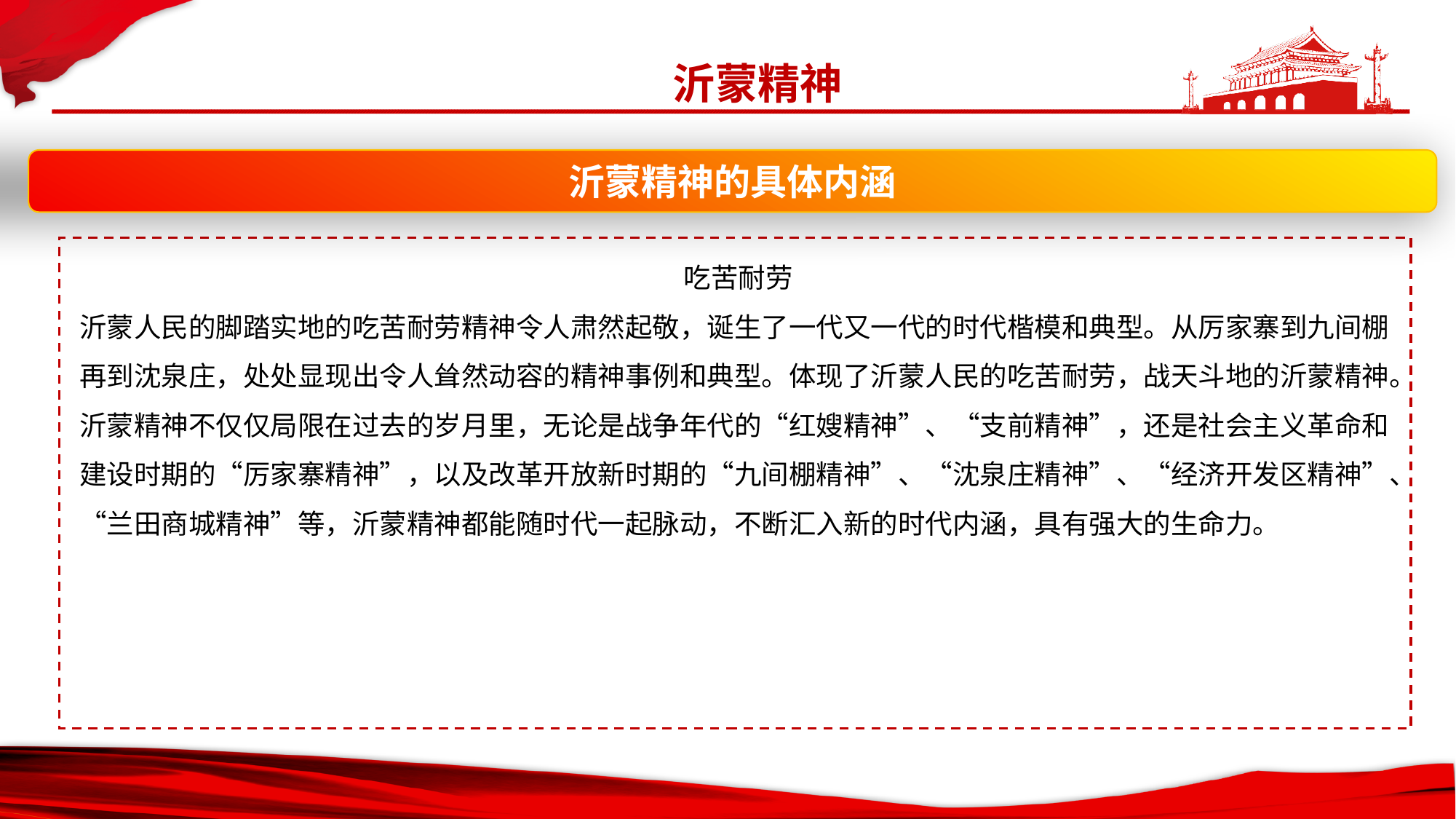

沂蒙精神
沂蒙精神的具体内涵

吃苦耐劳
沂蒙人民的脚踏实地的吃苦耐劳精神令人肃然起敬，诞生了一代又一代的时代楷模和典型。从厉家寨到九间棚再到沈泉庄，处处显现出令人耸然动容的精神事例和典型。体现了沂蒙人民的吃苦耐劳，战天斗地的沂蒙精神。
沂蒙精神不仅仅局限在过去的岁月里，无论是战争年代的“红嫂精神”、“支前精神”，还是社会主义革命和建设时期的“厉家寨精神”，以及改革开放新时期的“九间棚精神”、“沈泉庄精神”、“经济开发区精神”、“兰田商城精神”等，沂蒙精神都能随时代一起脉动，不断汇入新的时代内涵，具有强大的生命力。